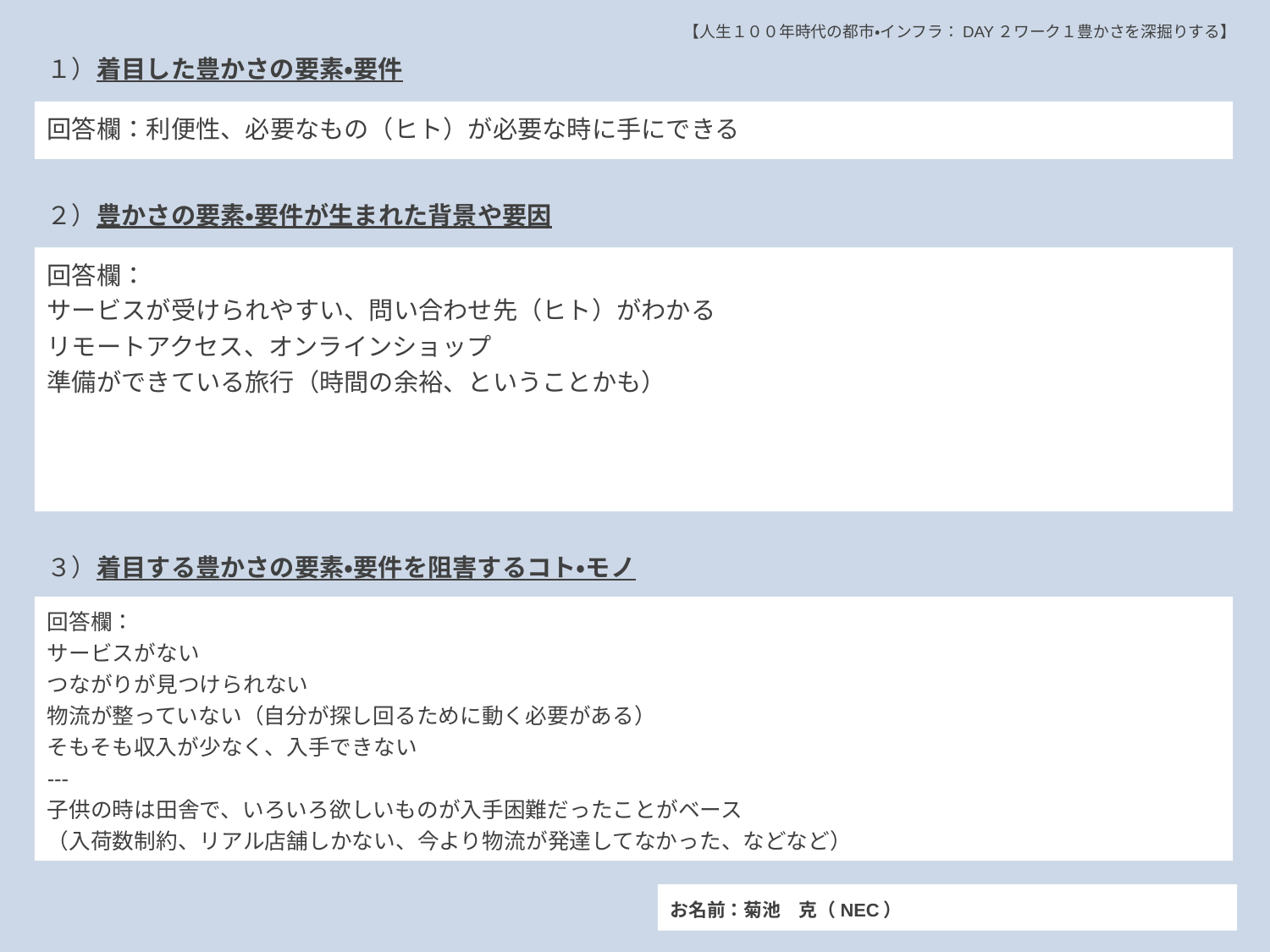

【人生１００年時代の都市・インフラ：DAY２ワーク１豊かさを深掘りする】
１）着目した豊かさの要素・要件
# 回答欄：利便性、必要なもの（ヒト）が必要な時に手にできる
２）豊かさの要素・要件が生まれた背景や要因
回答欄：
サービスが受けられやすい、問い合わせ先（ヒト）がわかる
リモートアクセス、オンラインショップ
準備ができている旅行（時間の余裕、ということかも）
３）着目する豊かさの要素・要件を阻害するコト・モノ
回答欄：
サービスがない
つながりが見つけられない
物流が整っていない（自分が探し回るために動く必要がある）
そもそも収入が少なく、入手できない
---
子供の時は田舎で、いろいろ欲しいものが入手困難だったことがベース
（入荷数制約、リアル店舗しかない、今より物流が発達してなかった、などなど）

お名前：菊池　克（NEC）